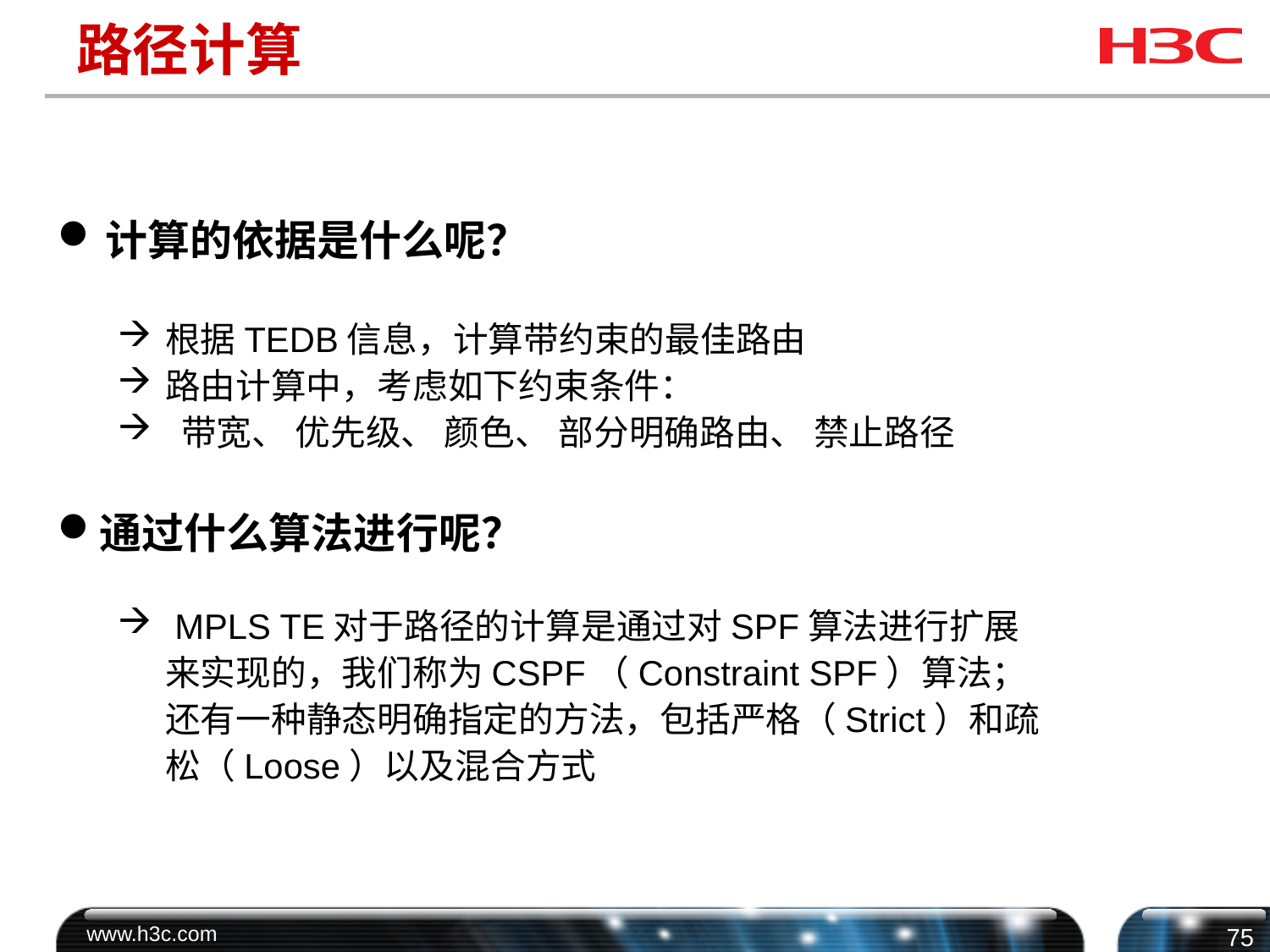

# 路径计算
计算的依据是什么呢？
根据TEDB信息，计算带约束的最佳路由
路由计算中，考虑如下约束条件：
 带宽、 优先级、 颜色、 部分明确路由、 禁止路径
通过什么算法进行呢？
 MPLS TE对于路径的计算是通过对SPF算法进行扩展来实现的，我们称为CSPF（Constraint SPF）算法；还有一种静态明确指定的方法，包括严格（Strict）和疏松（Loose）以及混合方式